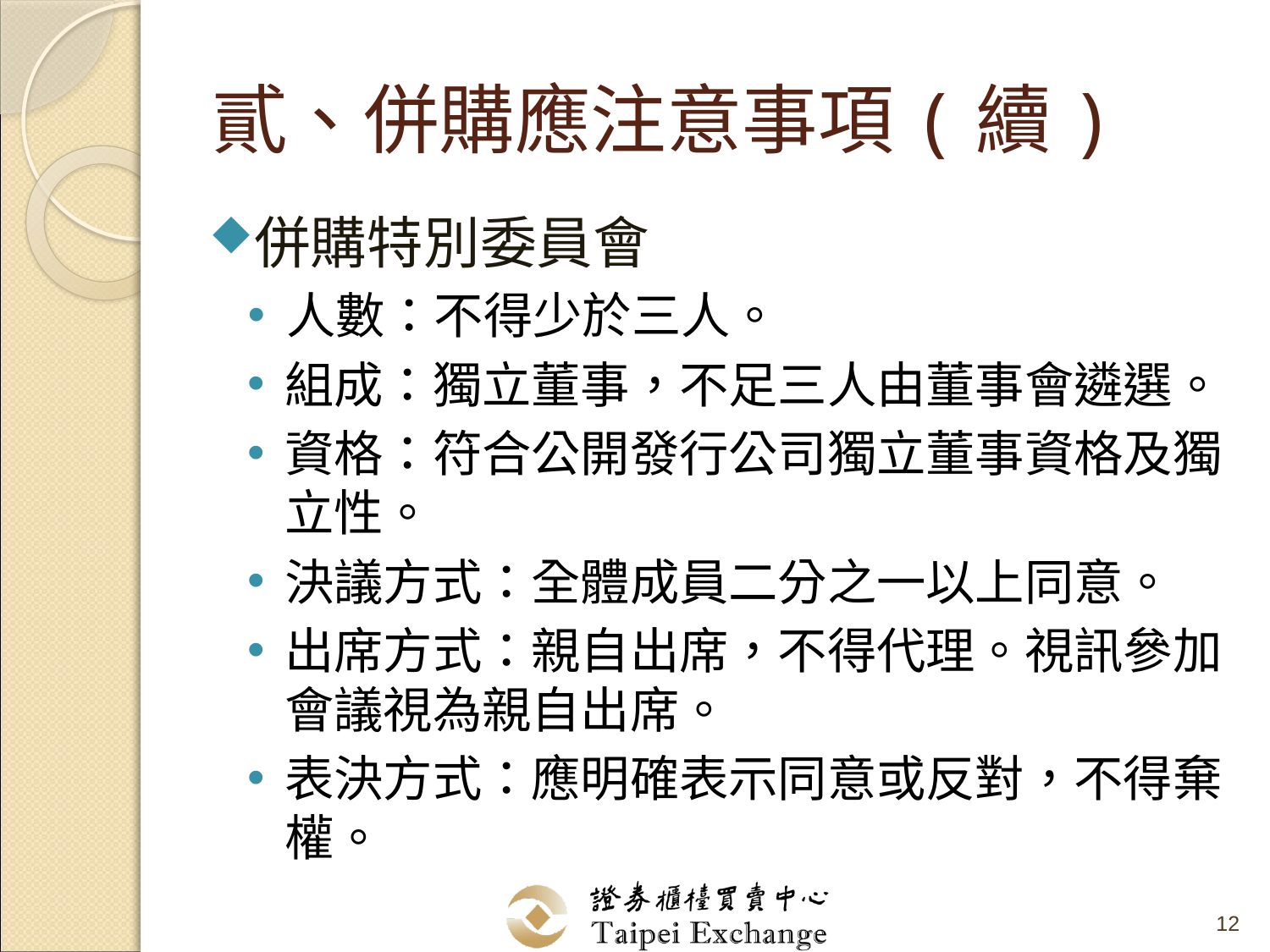

# 貳、併購應注意事項(續)
併購特別委員會
人數：不得少於三人。
組成：獨立董事，不足三人由董事會遴選。
資格：符合公開發行公司獨立董事資格及獨立性。
決議方式：全體成員二分之一以上同意。
出席方式：親自出席，不得代理。視訊參加會議視為親自出席。
表決方式：應明確表示同意或反對，不得棄權。
12